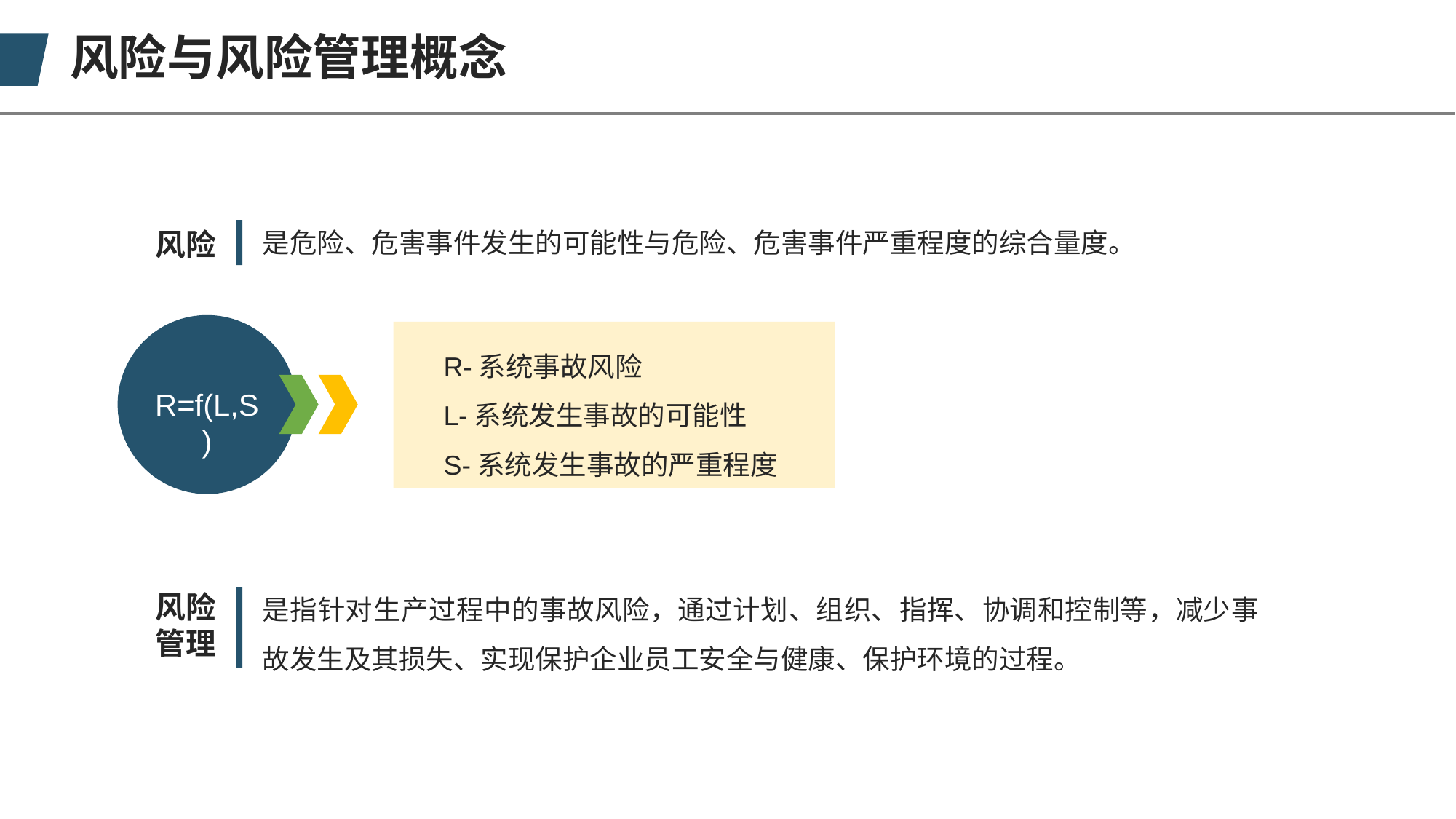

风险与风险管理概念

风险
是危险、危害事件发生的可能性与危险、危害事件严重程度的综合量度。

R-系统事故风险
L-系统发生事故的可能性
S-系统发生事故的严重程度

R=f(L,S)
是指针对生产过程中的事故风险，通过计划、组织、指挥、协调和控制等，减少事故发生及其损失、实现保护企业员工安全与健康、保护环境的过程。
风险
管理